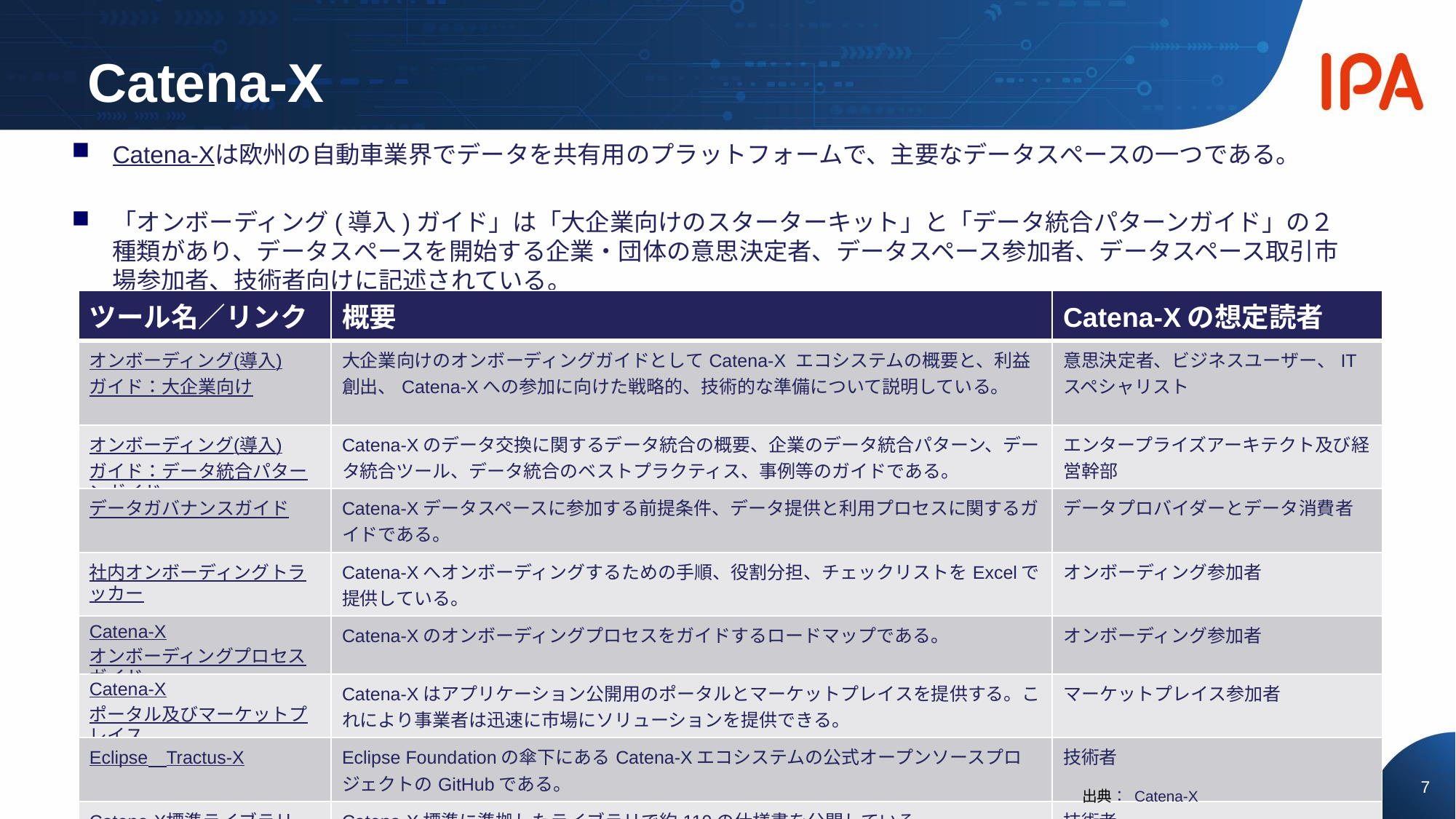

# Catena-X
Catena-Xは欧州の自動車業界でデータを共有用のプラットフォームで、主要なデータスぺースの一つである。

「オンボーディング(導入)ガイド」は「大企業向けのスターターキット」と「データ統合パターンガイド」の２種類があり、データスぺースを開始する企業・団体の意思決定者、データスペース参加者、データスペース取引市場参加者、技術者向けに記述されている。

| ツール名／リンク | 概要 | Catena-Xの想定読者 |
| --- | --- | --- |
| オンボーディング(導入)ガイド：大企業向け | 大企業向けのオンボーディングガイドとしてCatena‑X エコシステムの概要と、利益創出、Catena‑Xへの参加に向けた戦略的、技術的な準備について説明している。 | 意思決定者、ビジネスユーザー、ITスペシャリスト |
| オンボーディング(導入)ガイド：データ統合パターンガイド | Catena‑Xのデータ交換に関するデータ統合の概要、企業のデータ統合パターン、データ統合ツール、データ統合のベストプラクティス、事例等のガイドである。 | エンタープライズアーキテクト及び経営幹部 |
| データガバナンスガイド | Catena‑Xデータスペースに参加する前提条件、データ提供と利用プロセスに関するガイドである。 | データプロバイダーとデータ消費者 |
| 社内オンボーディングトラッカー | Catena-Xへオンボーディングするための手順、役割分担、チェックリストをExcelで提供している。 | オンボーディング参加者 |
| Catena-Xオンボーディングプロセスガイド | Catena‑Xのオンボーディングプロセスをガイドするロードマップである。 | オンボーディング参加者 |
| Catena‑Xポータル及びマーケットプレイス | Catena-Xはアプリケーション公開用のポータルとマーケットプレイスを提供する。これにより事業者は迅速に市場にソリューションを提供できる。 | マーケットプレイス参加者 |
| Eclipse　Tractus-X | Eclipse Foundationの傘下にあるCatena‑Xエコシステムの公式オープンソースプロジェクトのGitHubである。 | 技術者 |
| Catena‑X標準ライブラリ | Catena‑X標準に準拠したライブラリで約110の仕様書を公開している。 | 技術者 |
7
出典： Catena-X